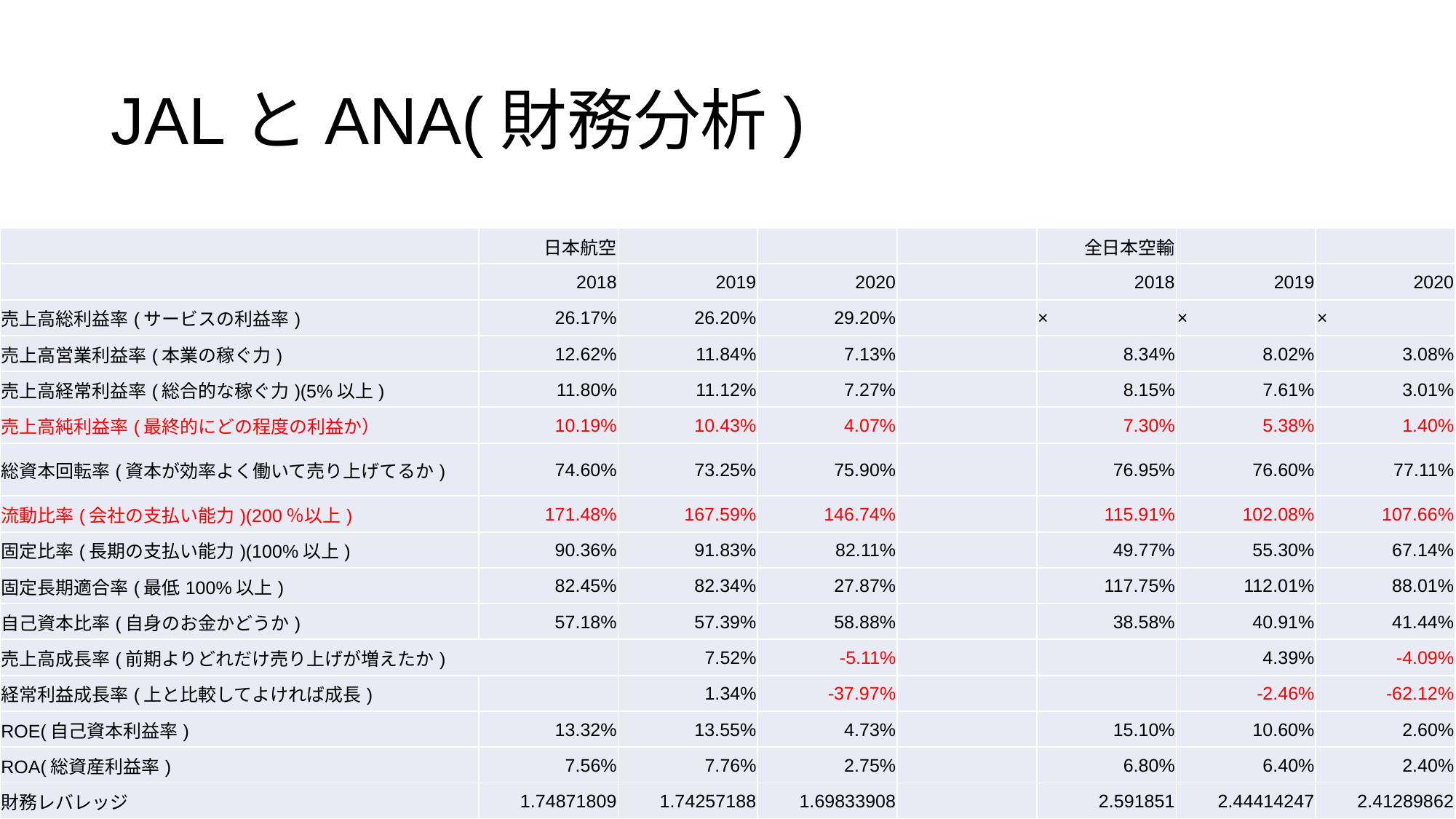

# JALとANA(財務分析)
|  | 日本航空 |  |  |  | 全日本空輸 |  |  |
| --- | --- | --- | --- | --- | --- | --- | --- |
|  | 2018 | 2019 | 2020 |  | 2018 | 2019 | 2020 |
| 売上高総利益率(サービスの利益率) | 26.17% | 26.20% | 29.20% |  | × | × | × |
| 売上高営業利益率(本業の稼ぐ力) | 12.62% | 11.84% | 7.13% |  | 8.34% | 8.02% | 3.08% |
| 売上高経常利益率(総合的な稼ぐ力)(5%以上) | 11.80% | 11.12% | 7.27% |  | 8.15% | 7.61% | 3.01% |
| 売上高純利益率(最終的にどの程度の利益か） | 10.19% | 10.43% | 4.07% |  | 7.30% | 5.38% | 1.40% |
| 総資本回転率(資本が効率よく働いて売り上げてるか) | 74.60% | 73.25% | 75.90% |  | 76.95% | 76.60% | 77.11% |
| 流動比率(会社の支払い能力)(200％以上) | 171.48% | 167.59% | 146.74% |  | 115.91% | 102.08% | 107.66% |
| 固定比率(長期の支払い能力)(100%以上) | 90.36% | 91.83% | 82.11% |  | 49.77% | 55.30% | 67.14% |
| 固定長期適合率(最低100%以上) | 82.45% | 82.34% | 27.87% |  | 117.75% | 112.01% | 88.01% |
| 自己資本比率(自身のお金かどうか) | 57.18% | 57.39% | 58.88% |  | 38.58% | 40.91% | 41.44% |
| 売上高成長率(前期よりどれだけ売り上げが増えたか) |  | 7.52% | -5.11% |  |  | 4.39% | -4.09% |
| 経常利益成長率(上と比較してよければ成長) |  | 1.34% | -37.97% |  |  | -2.46% | -62.12% |
| ROE(自己資本利益率) | 13.32% | 13.55% | 4.73% |  | 15.10% | 10.60% | 2.60% |
| ROA(総資産利益率) | 7.56% | 7.76% | 2.75% |  | 6.80% | 6.40% | 2.40% |
| 財務レバレッジ | 1.74871809 | 1.74257188 | 1.69833908 |  | 2.591851 | 2.44414247 | 2.41289862 |